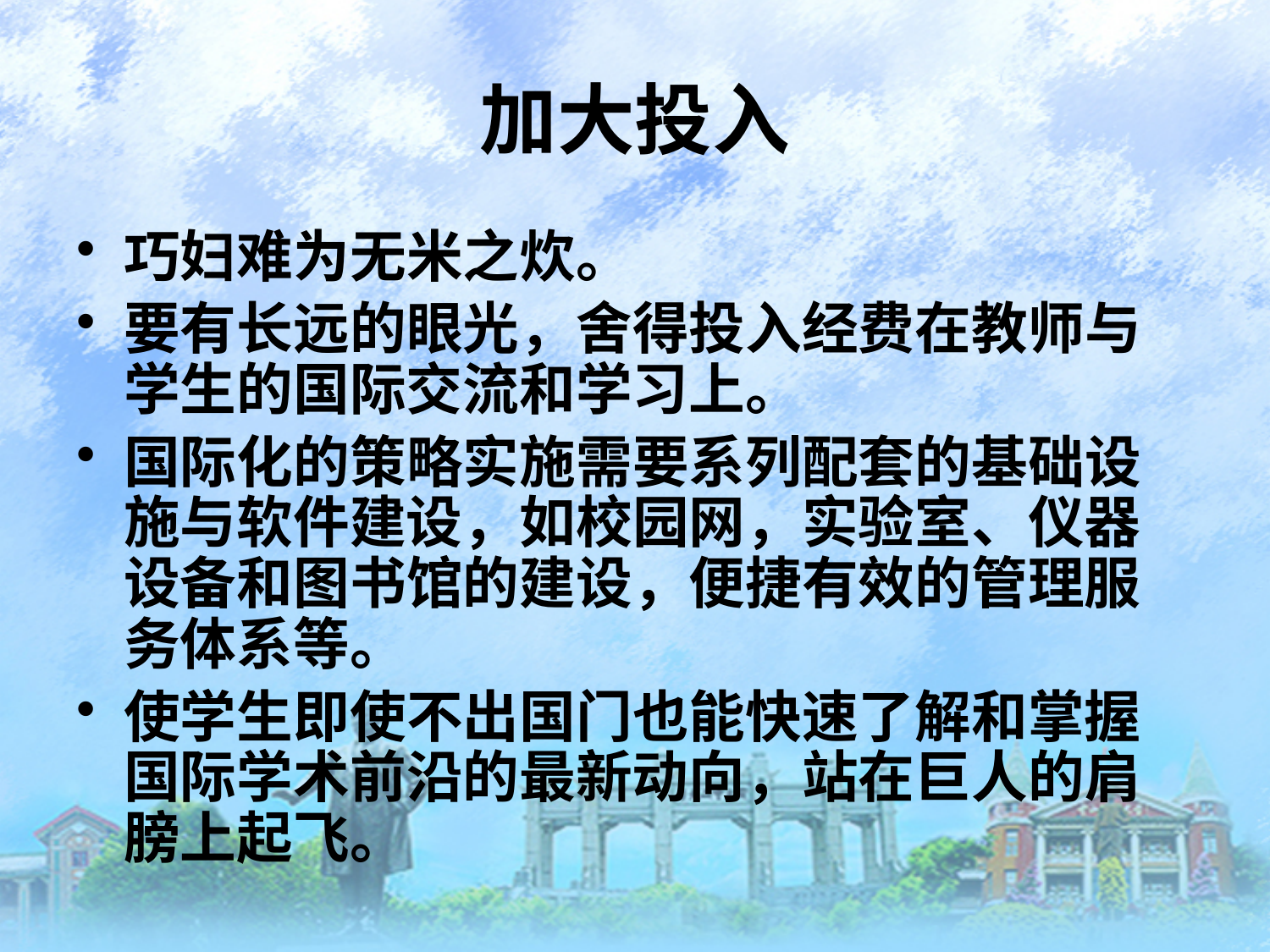

# 加大投入
巧妇难为无米之炊。
要有长远的眼光，舍得投入经费在教师与学生的国际交流和学习上。
国际化的策略实施需要系列配套的基础设施与软件建设，如校园网，实验室、仪器设备和图书馆的建设，便捷有效的管理服务体系等。
使学生即使不出国门也能快速了解和掌握国际学术前沿的最新动向，站在巨人的肩膀上起飞。